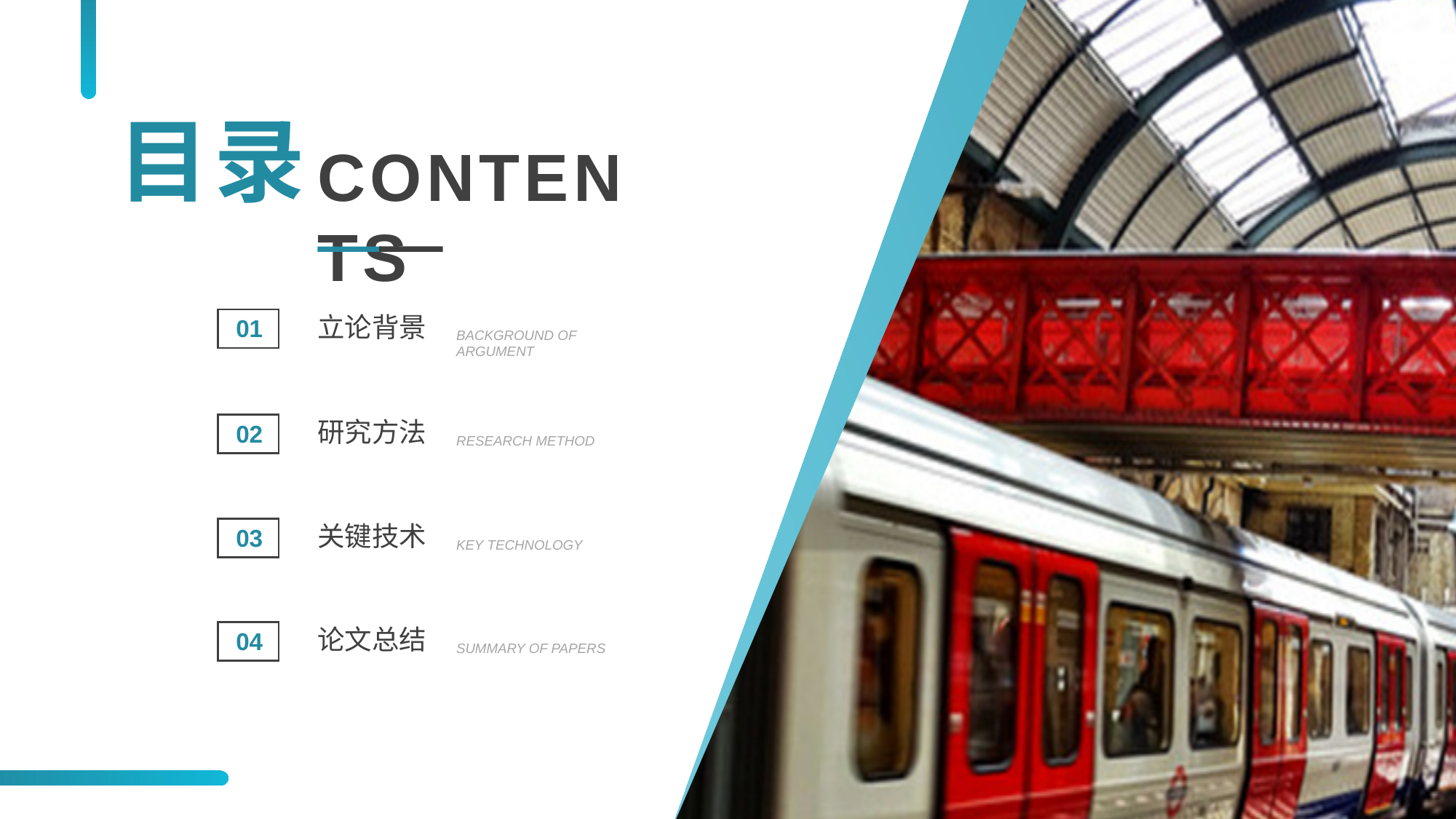

目录
CONTENTS

立论背景
01

BACKGROUND OF ARGUMENT
研究方法
02

RESEARCH METHOD
关键技术
03

KEY TECHNOLOGY
论文总结
04

SUMMARY OF PAPERS